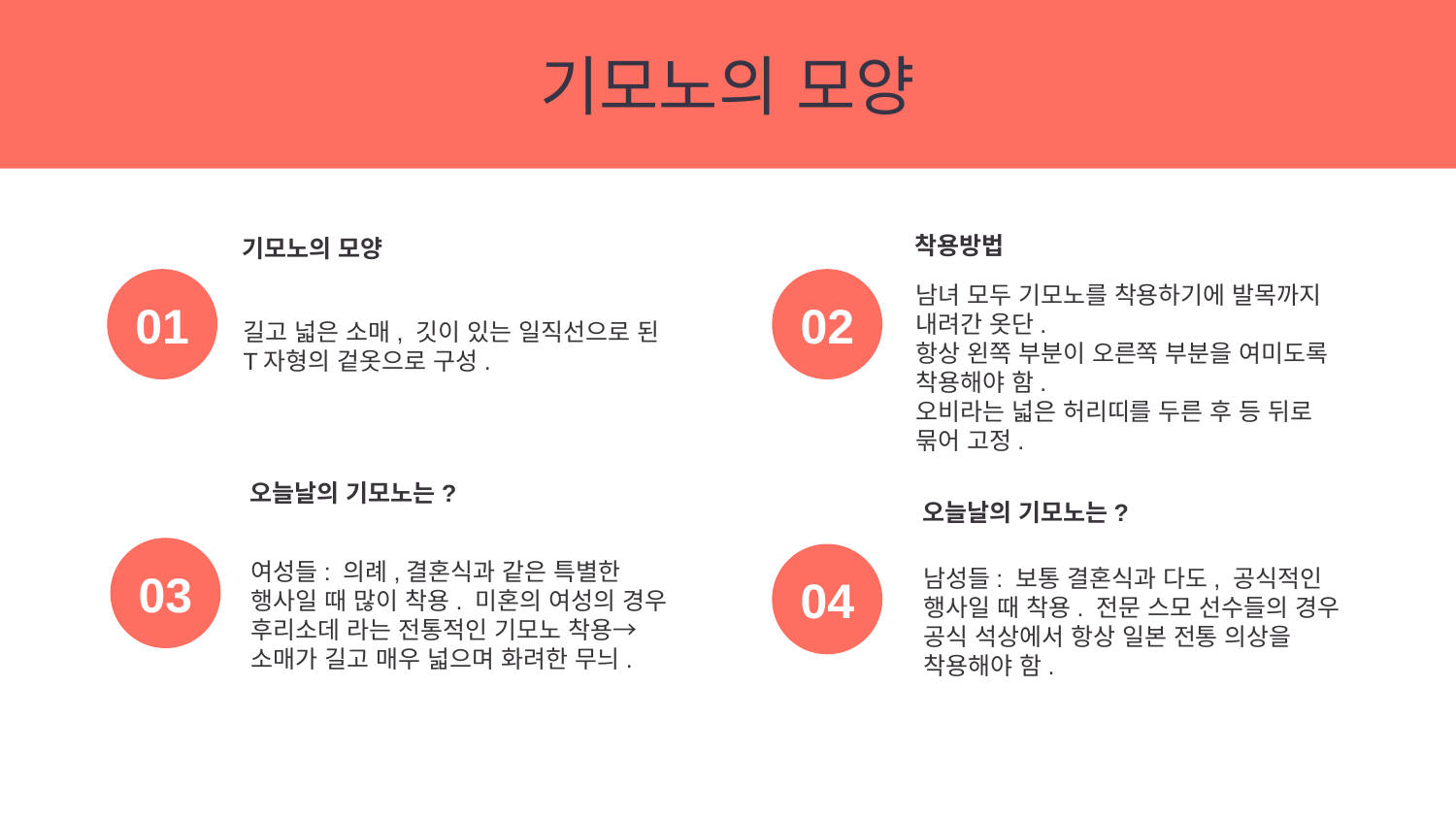

기모노의 모양
착용방법
남녀 모두 기모노를 착용하기에 발목까지 내려간 옷단.
항상 왼쪽 부분이 오른쪽 부분을 여미도록 착용해야 함.
오비라는 넓은 허리띠를 두른 후 등 뒤로 묶어 고정.
기모노의 모양
길고 넓은 소매, 깃이 있는 일직선으로 된 T자형의 겉옷으로 구성.

01
02
오늘날의 기모노는?
여성들: 의례,결혼식과 같은 특별한 행사일 때 많이 착용. 미혼의 여성의 경우 후리소데 라는 전통적인 기모노 착용→소매가 길고 매우 넓으며 화려한 무늬.
오늘날의 기모노는?
남성들: 보통 결혼식과 다도, 공식적인 행사일 때 착용. 전문 스모 선수들의 경우 공식 석상에서 항상 일본 전통 의상을 착용해야 함.

03
04